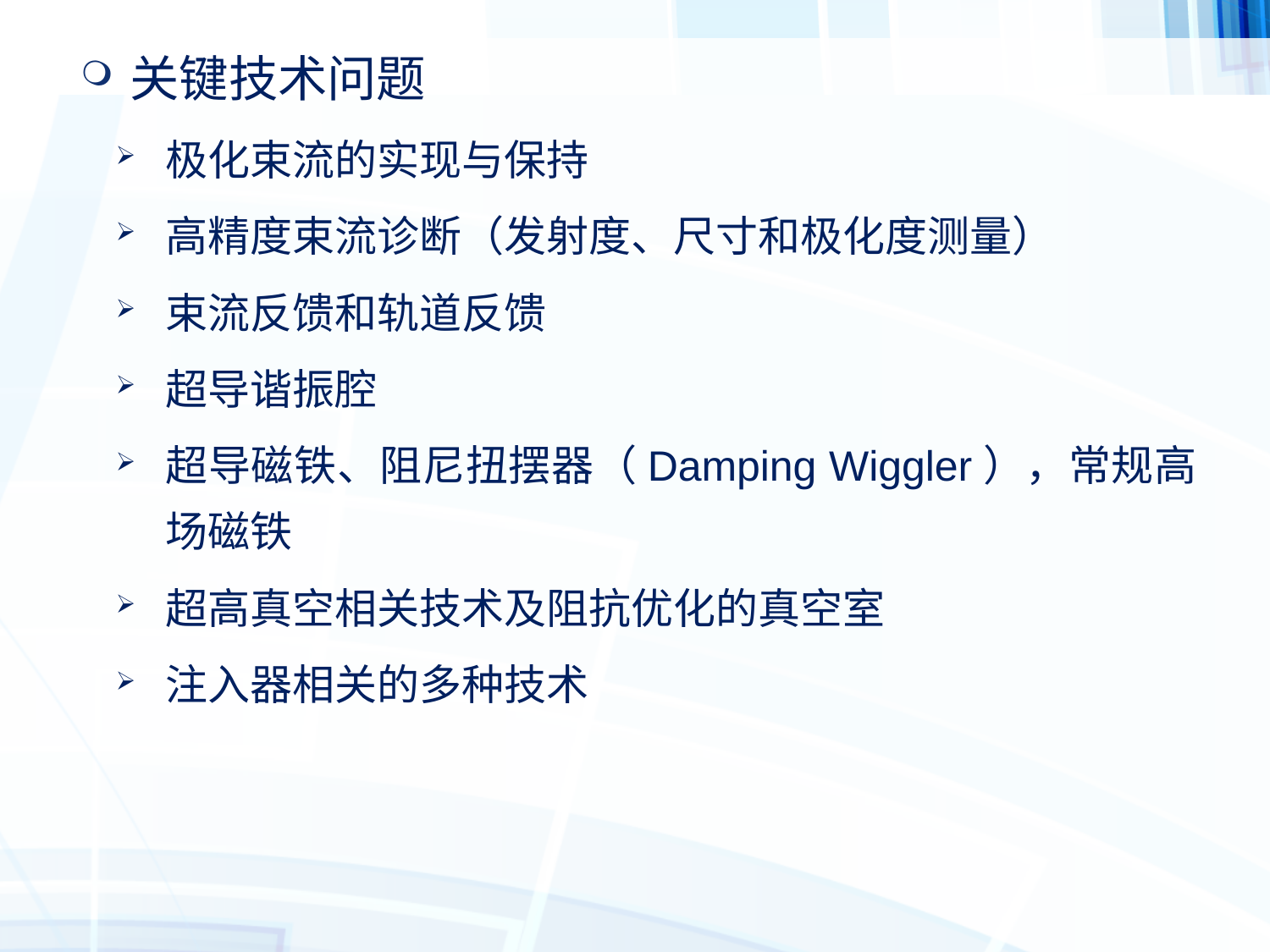

关键技术问题
极化束流的实现与保持
高精度束流诊断（发射度、尺寸和极化度测量）
束流反馈和轨道反馈
超导谐振腔
超导磁铁、阻尼扭摆器（Damping Wiggler），常规高场磁铁
超高真空相关技术及阻抗优化的真空室
注入器相关的多种技术